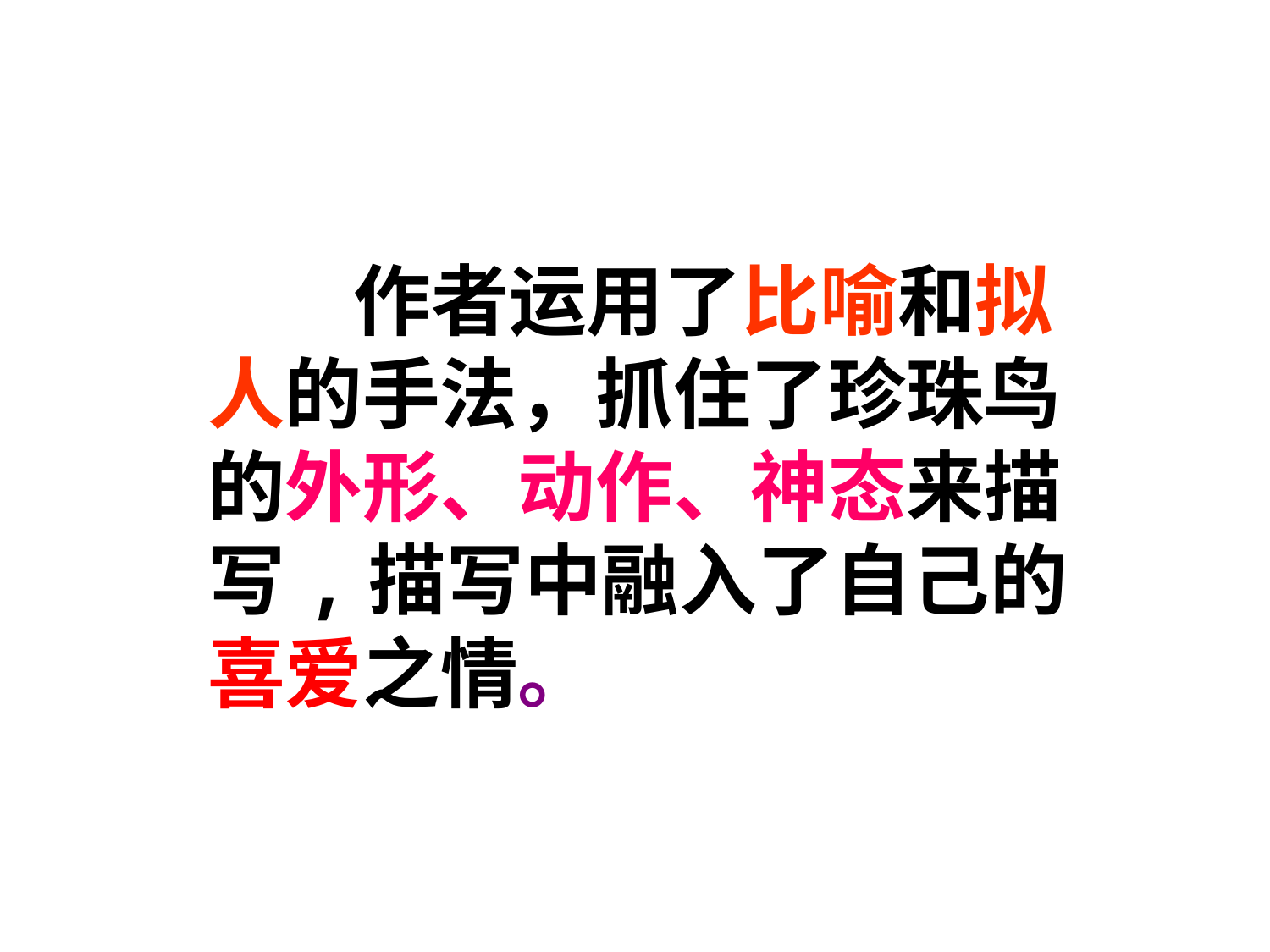

作者运用了比喻和拟人的手法，抓住了珍珠鸟的外形、动作、神态来描写,描写中融入了自己的喜爱之情。